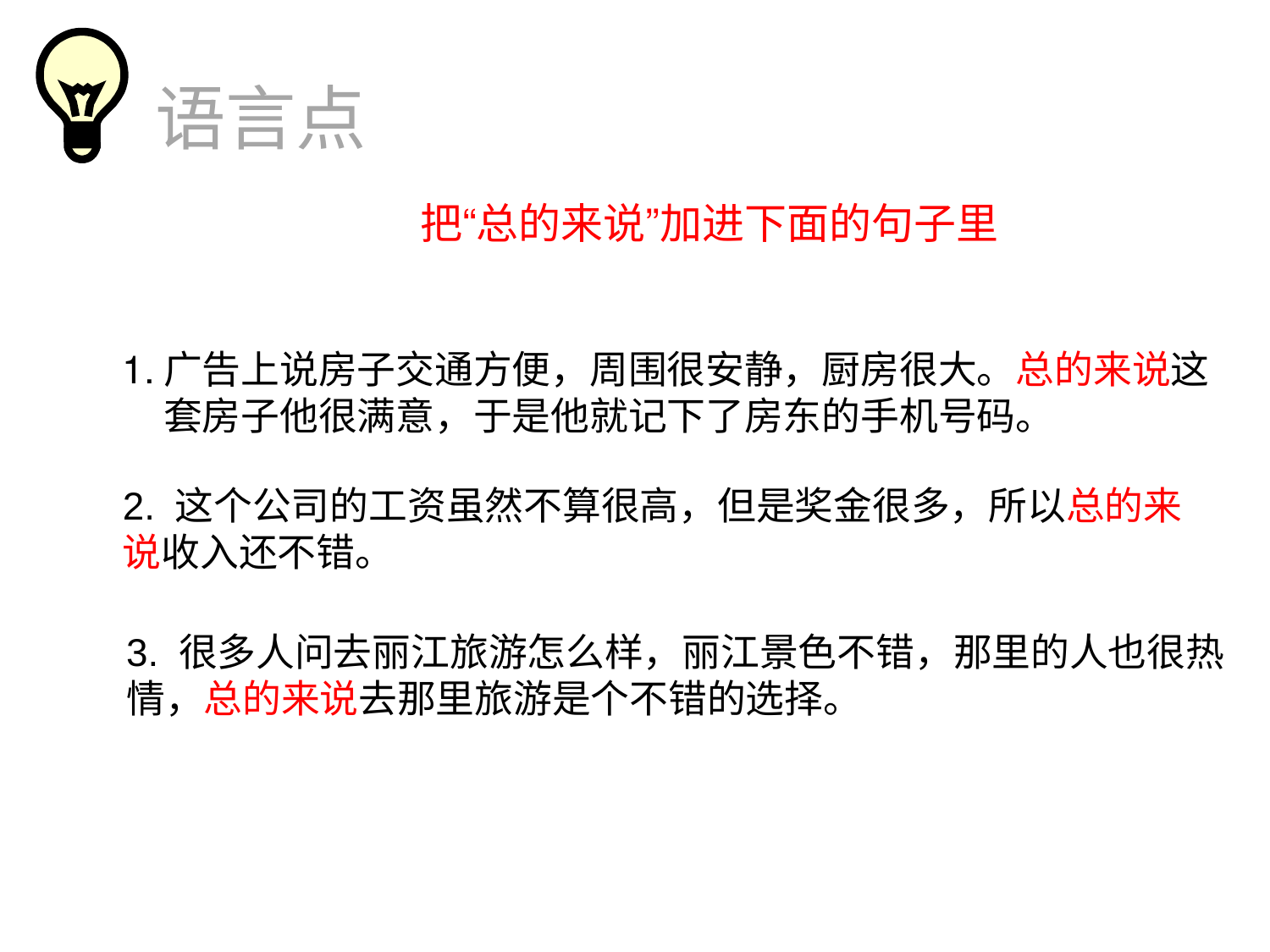

语言点
把“总的来说”加进下面的句子里
广告上说房子交通方便，周围很安静，厨房很大。总的来说这套房子他很满意，于是他就记下了房东的手机号码。
2. 这个公司的工资虽然不算很高，但是奖金很多，所以总的来说收入还不错。
3. 很多人问去丽江旅游怎么样，丽江景色不错，那里的人也很热情，总的来说去那里旅游是个不错的选择。